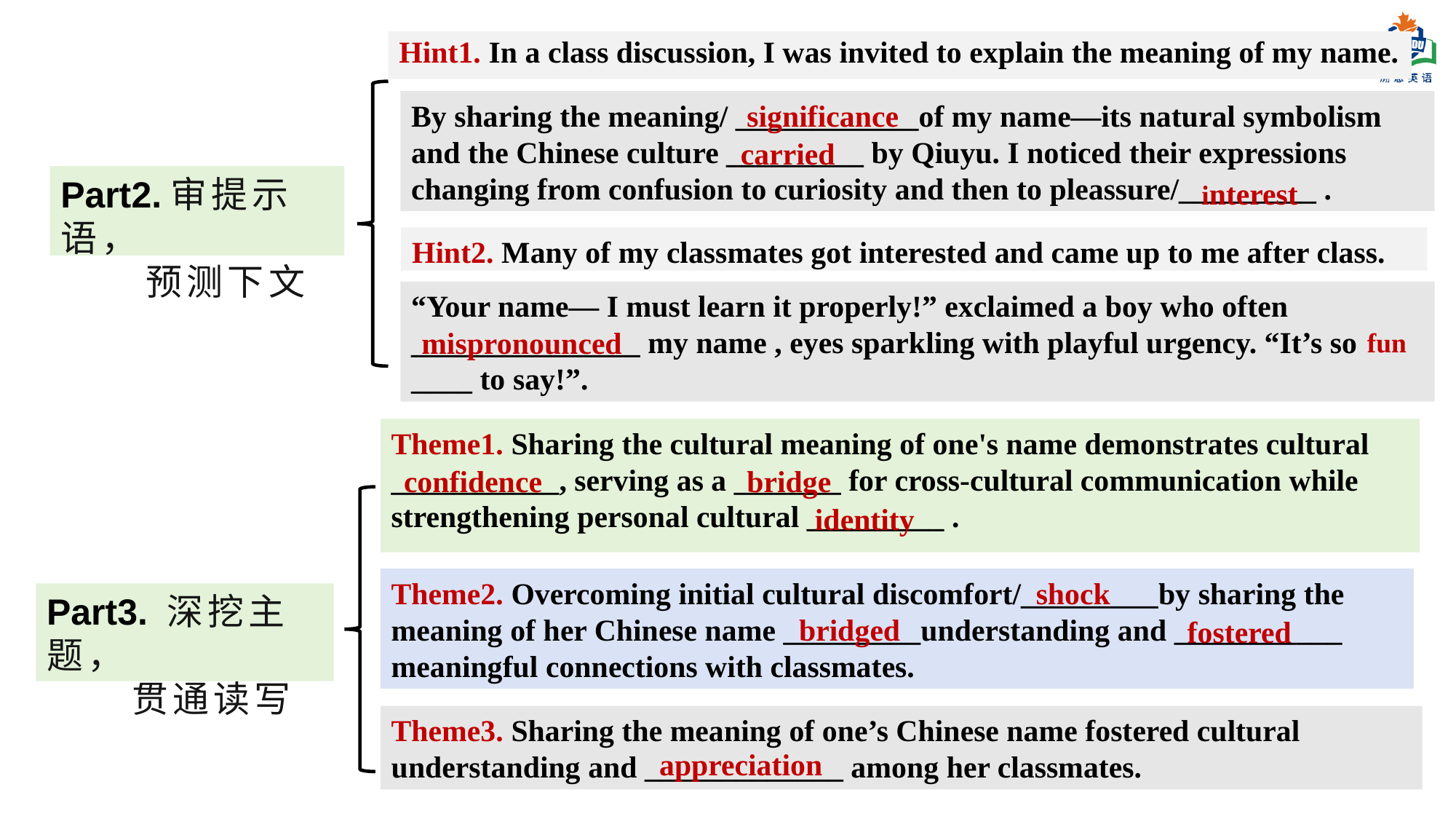

Hint1. In a class discussion, I was invited to explain the meaning of my name.

By sharing the meaning/ ____________of my name—its natural symbolism and the Chinese culture _________ by Qiuyu. I noticed their expressions changing from confusion to curiosity and then to pleassure/_________ .
significance
carried
Part2.审提示语，
      预测下文
 interest
Hint2. Many of my classmates got interested and came up to me after class.

“Your name— I must learn it properly!” exclaimed a boy who often _______________ my name , eyes sparkling with playful urgency. “It’s so ____ to say!”.
mispronounced
fun
Theme1. Sharing the cultural meaning of one's name demonstrates cultural ___________, serving as a _______ for cross-cultural communication while strengthening personal cultural _________ .
confidence
bridge

identity
Theme2. Overcoming initial cultural discomfort/_________by sharing the meaning of her Chinese name _________understanding and ___________ meaningful connections with classmates.
shock
Part3. 深挖主题，
      贯通读写

bridged
fostered
Theme3. Sharing the meaning of one’s Chinese name fostered cultural understanding and _____________ among her classmates.
appreciation